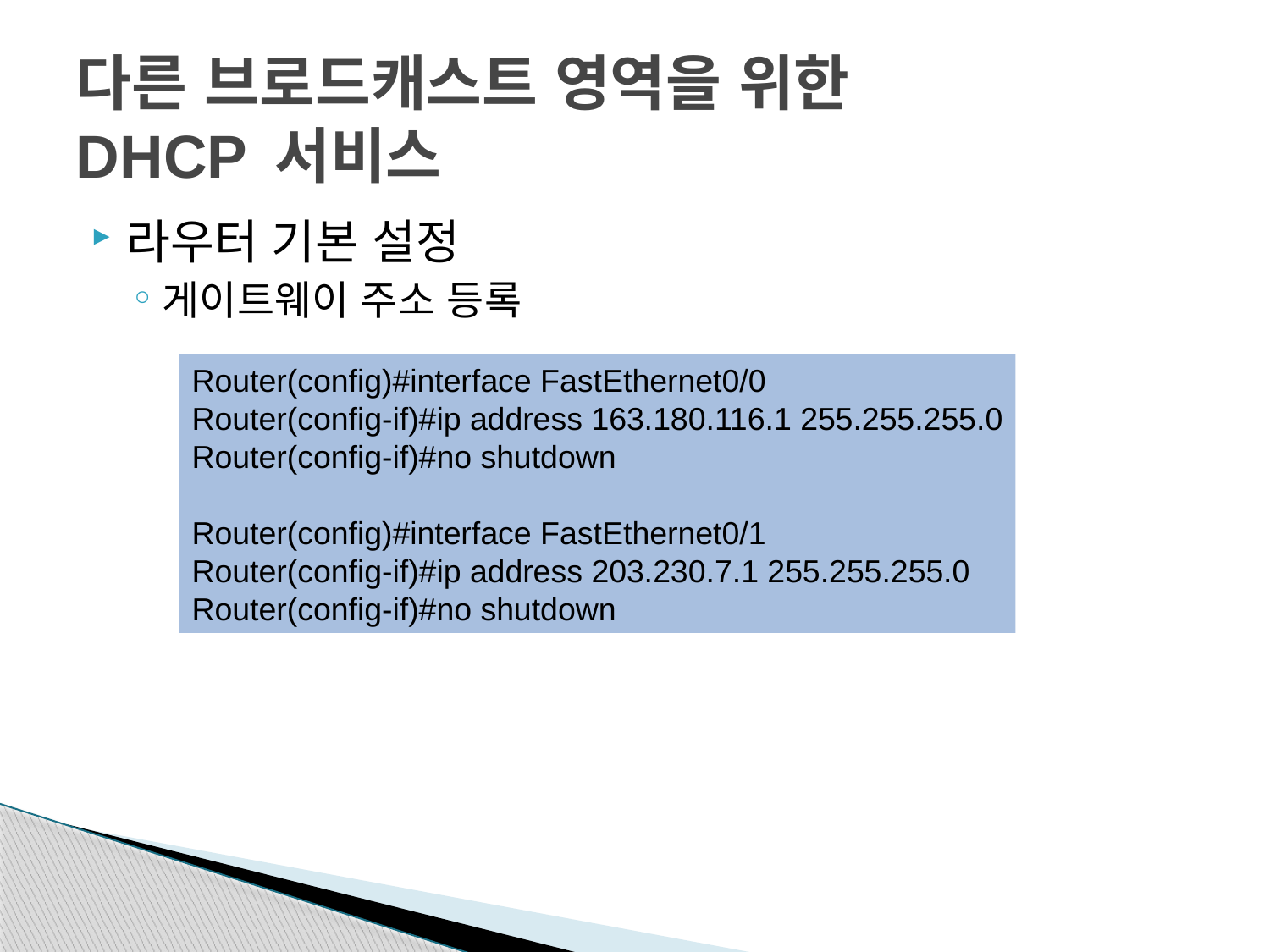

# 다른 브로드캐스트 영역을 위한 DHCP 서비스
라우터 기본 설정
게이트웨이 주소 등록
Router(config)#interface FastEthernet0/0
Router(config-if)#ip address 163.180.116.1 255.255.255.0
Router(config-if)#no shutdown

Router(config)#interface FastEthernet0/1
Router(config-if)#ip address 203.230.7.1 255.255.255.0
Router(config-if)#no shutdown